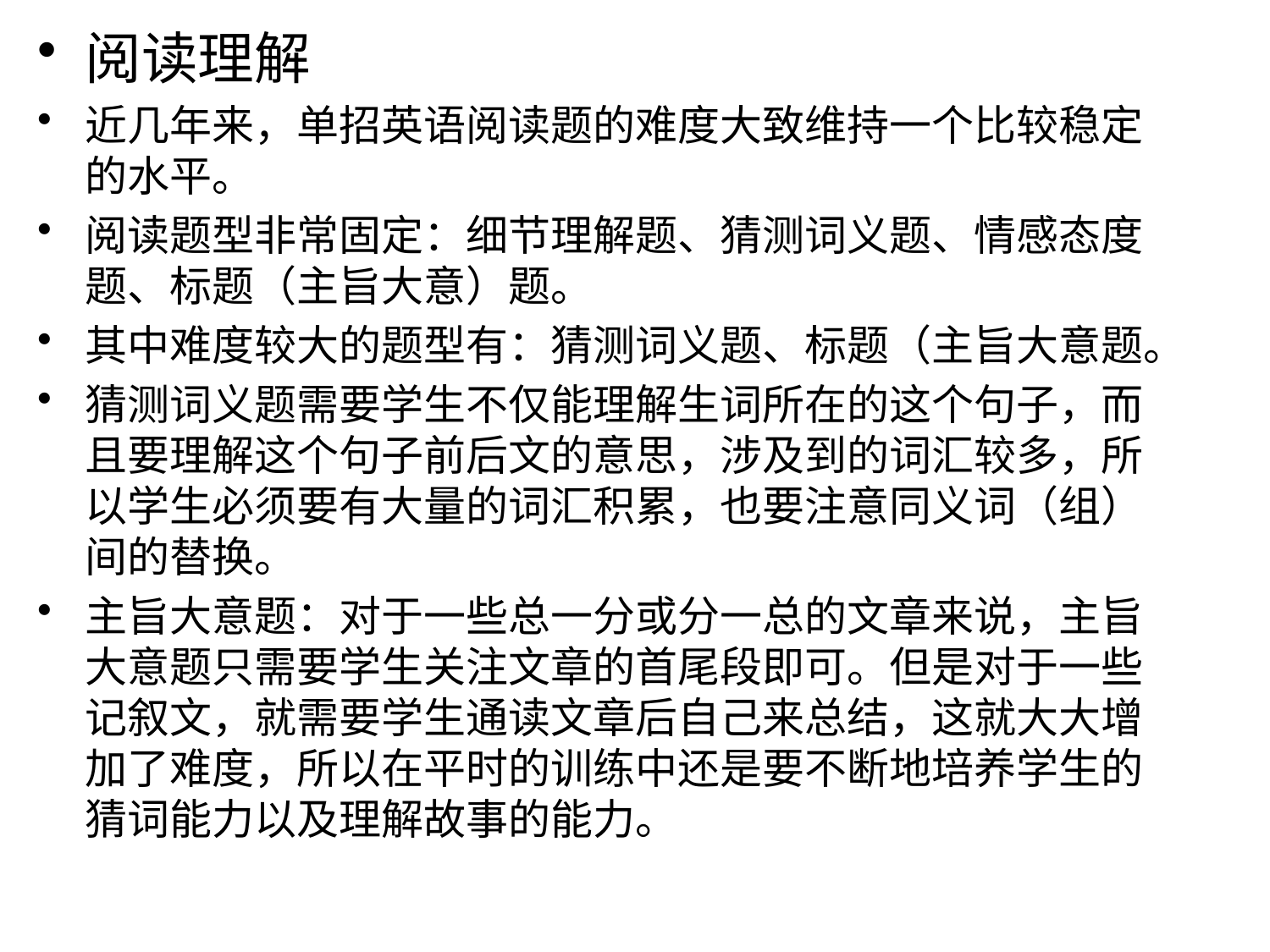

阅读理解
近几年来，单招英语阅读题的难度大致维持一个比较稳定的水平。
阅读题型非常固定：细节理解题、猜测词义题、情感态度题、标题（主旨大意）题。
其中难度较大的题型有：猜测词义题、标题（主旨大意题。
猜测词义题需要学生不仅能理解生词所在的这个句子，而且要理解这个句子前后文的意思，涉及到的词汇较多，所以学生必须要有大量的词汇积累，也要注意同义词（组）间的替换。
主旨大意题：对于一些总一分或分一总的文章来说，主旨大意题只需要学生关注文章的首尾段即可。但是对于一些记叙文，就需要学生通读文章后自己来总结，这就大大增加了难度，所以在平时的训练中还是要不断地培养学生的猜词能力以及理解故事的能力。